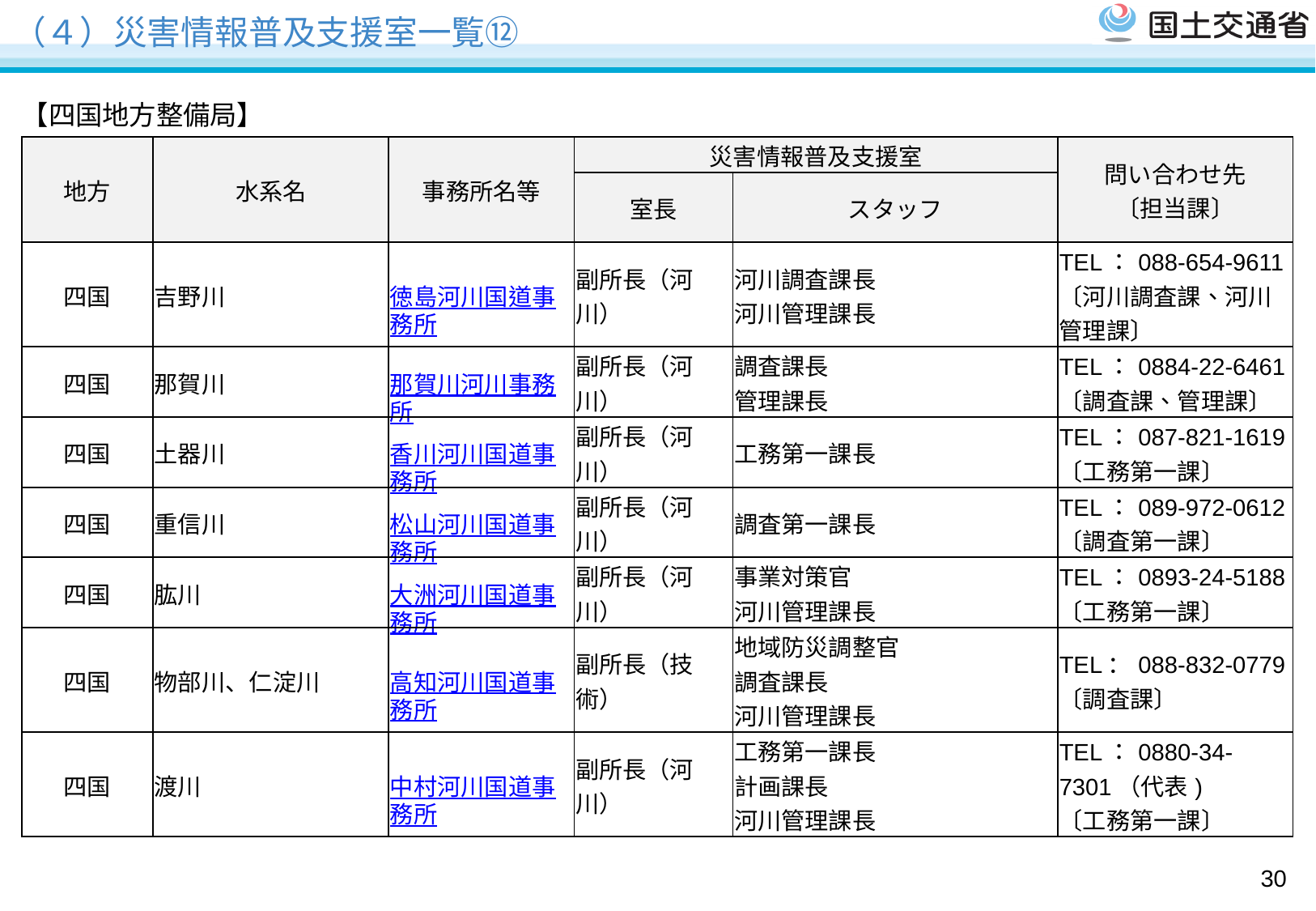

# （４）災害情報普及支援室一覧⑫
【四国地方整備局】
| 地方 | 水系名 | 事務所名等 | 災害情報普及支援室 |  | 問い合わせ先 〔担当課〕 |
| --- | --- | --- | --- | --- | --- |
|  |  |  | 室長 | スタッフ |  |
| 四国 | 吉野川 | 徳島河川国道事務所 | 副所長（河川） | 河川調査課長 河川管理課長 | TEL：088-654-9611 〔河川調査課、河川管理課〕 |
| 四国 | 那賀川 | 那賀川河川事務所 | 副所長（河川） | 調査課長 管理課長 | TEL：0884-22-6461 〔調査課、管理課〕 |
| 四国 | 土器川 | 香川河川国道事務所 | 副所長（河川） | 工務第一課長 | TEL：087-821-1619 〔工務第一課〕 |
| 四国 | 重信川 | 松山河川国道事務所 | 副所長（河川） | 調査第一課長 | TEL：089-972-0612 〔調査第一課〕 |
| 四国 | 肱川 | 大洲河川国道事務所 | 副所長（河川） | 事業対策官 河川管理課長 | TEL：0893-24-5188 〔工務第一課〕 |
| 四国 | 物部川、仁淀川 | 高知河川国道事務所 | 副所長（技術） | 地域防災調整官 調査課長 河川管理課長 | TEL：088-832-0779 〔調査課〕 |
| 四国 | 渡川 | 中村河川国道事務所 | 副所長（河川） | 工務第一課長 計画課長 河川管理課長 | TEL：0880-34-7301（代表) 〔工務第一課〕 |
30